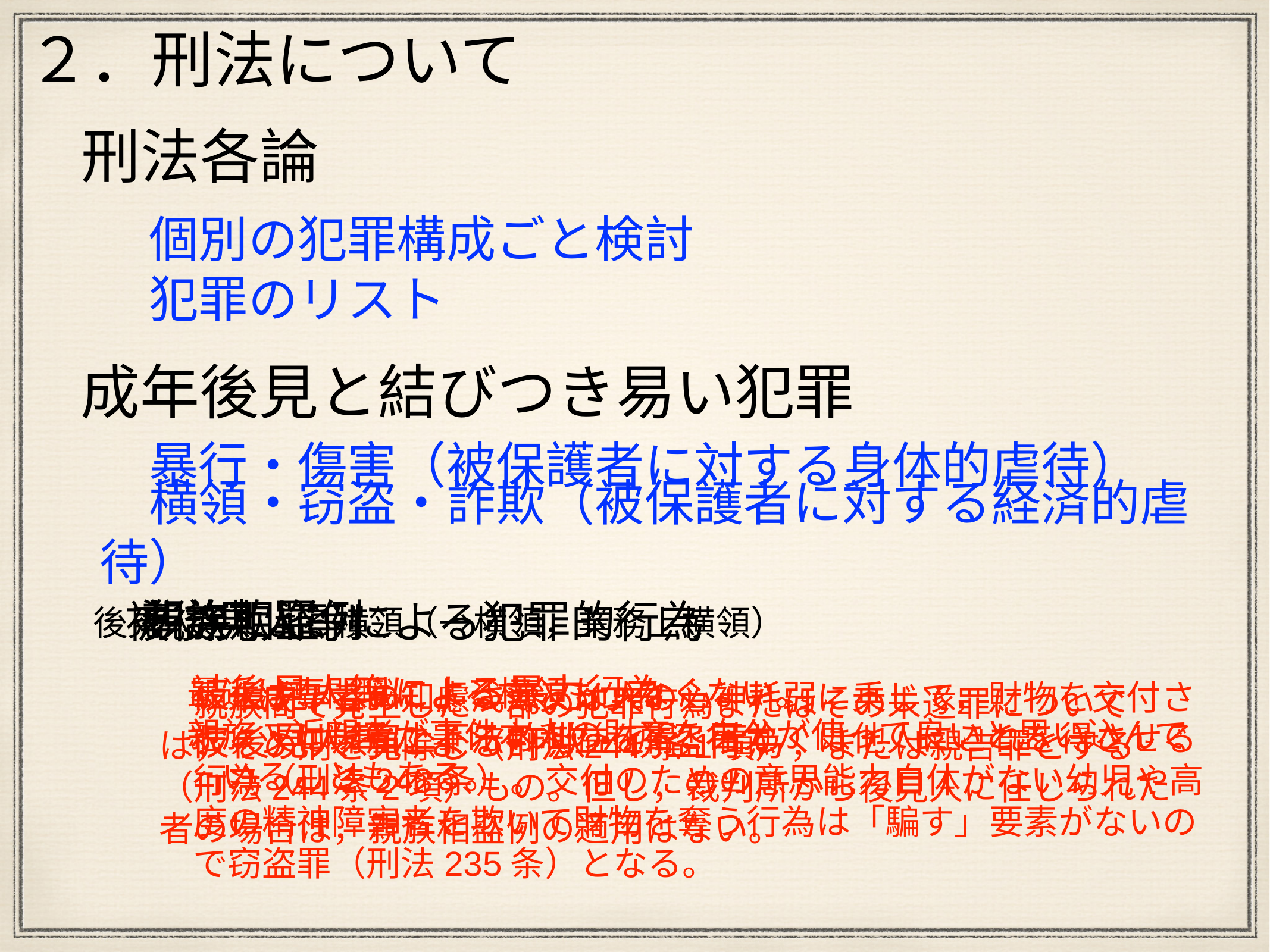

２．刑法について
刑法各論
　個別の犯罪構成ごと検討
　犯罪のリスト
成年後見と結びつき易い犯罪
　暴行・傷害（被保護者に対する身体的虐待）

　横領・窃盗・詐欺（被保護者に対する経済的虐待）
準詐欺罪
　未成年者の知慮浅薄又は人の心神耗弱に乗じて，財物を交付させ，又は財産上不法の利益を得，若しくは他人にこれを得させる行為（刑法248条）。交付のための意思能力自体がない幼児や高度の精神障害者を欺いて財物を奪う行為は「騙す」要素がないので窃盗罪（刑法235条）となる。
親族相盗例
　親族間で発生した一部の犯罪行為またはその未遂罪については，その刑を免除し（刑法244条1項），または親告罪とする（刑法244条2項）もの。但し，裁判所から後見人に任じられた者の場合は，親族相盗例の適用はない。
　被後見人等による犯罪的行為
　被後見人等による暴力行為
　被後見人等による詐欺・窃盗行為
　後見人等による横領（→横領，業務上横領）
　最近は専門職による横領も少なくない。
　親族・近親者が事件本人の財産を自分が使って良いと思い込んで　　いることもある。